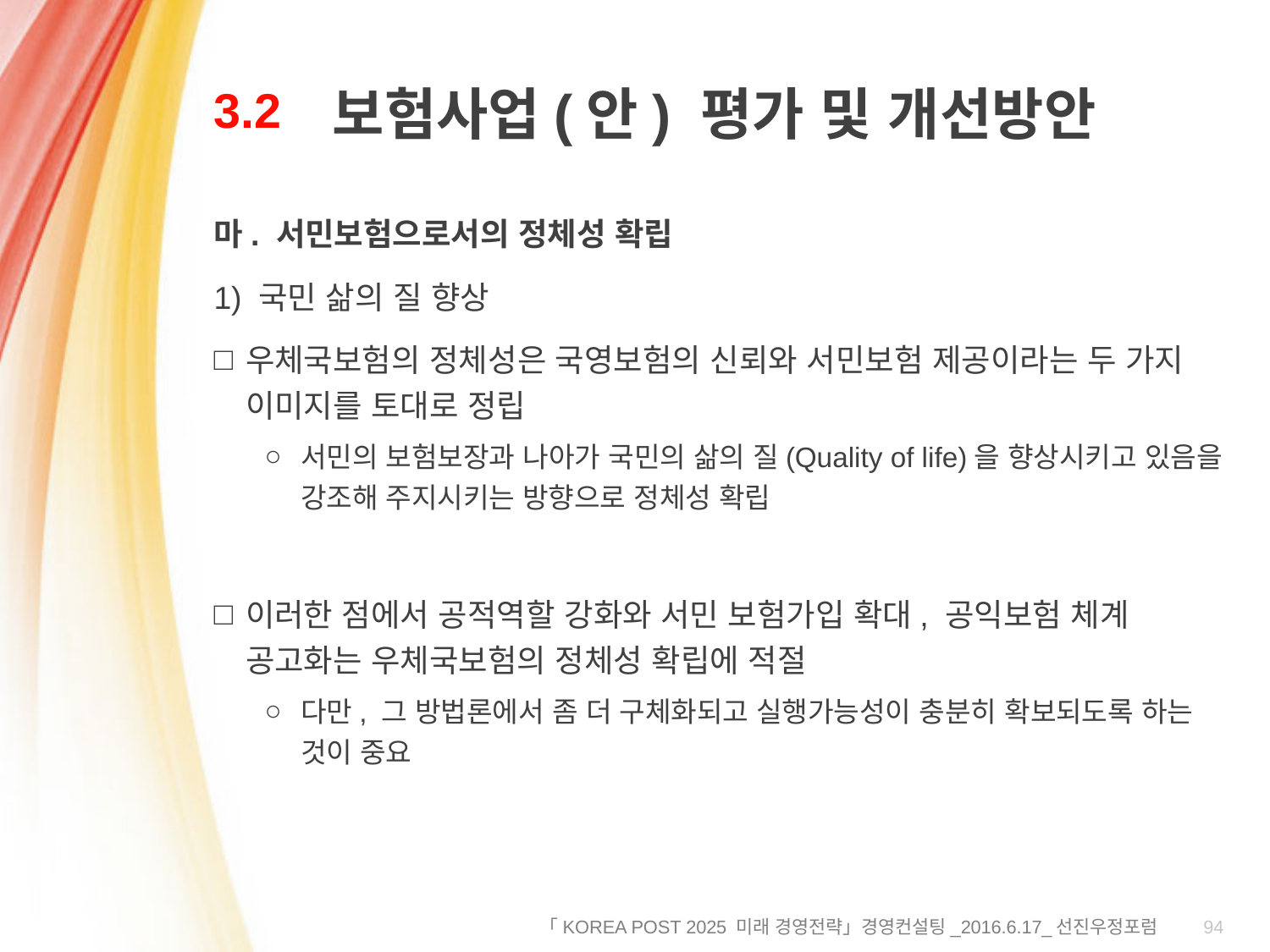

# 3.2
보험사업(안) 평가 및 개선방안
마. 서민보험으로서의 정체성 확립
1) 국민 삶의 질 향상
우체국보험의 정체성은 국영보험의 신뢰와 서민보험 제공이라는 두 가지 이미지를 토대로 정립
서민의 보험보장과 나아가 국민의 삶의 질(Quality of life)을 향상시키고 있음을 강조해 주지시키는 방향으로 정체성 확립

이러한 점에서 공적역할 강화와 서민 보험가입 확대, 공익보험 체계 공고화는 우체국보험의 정체성 확립에 적절
다만, 그 방법론에서 좀 더 구체화되고 실행가능성이 충분히 확보되도록 하는 것이 중요
94